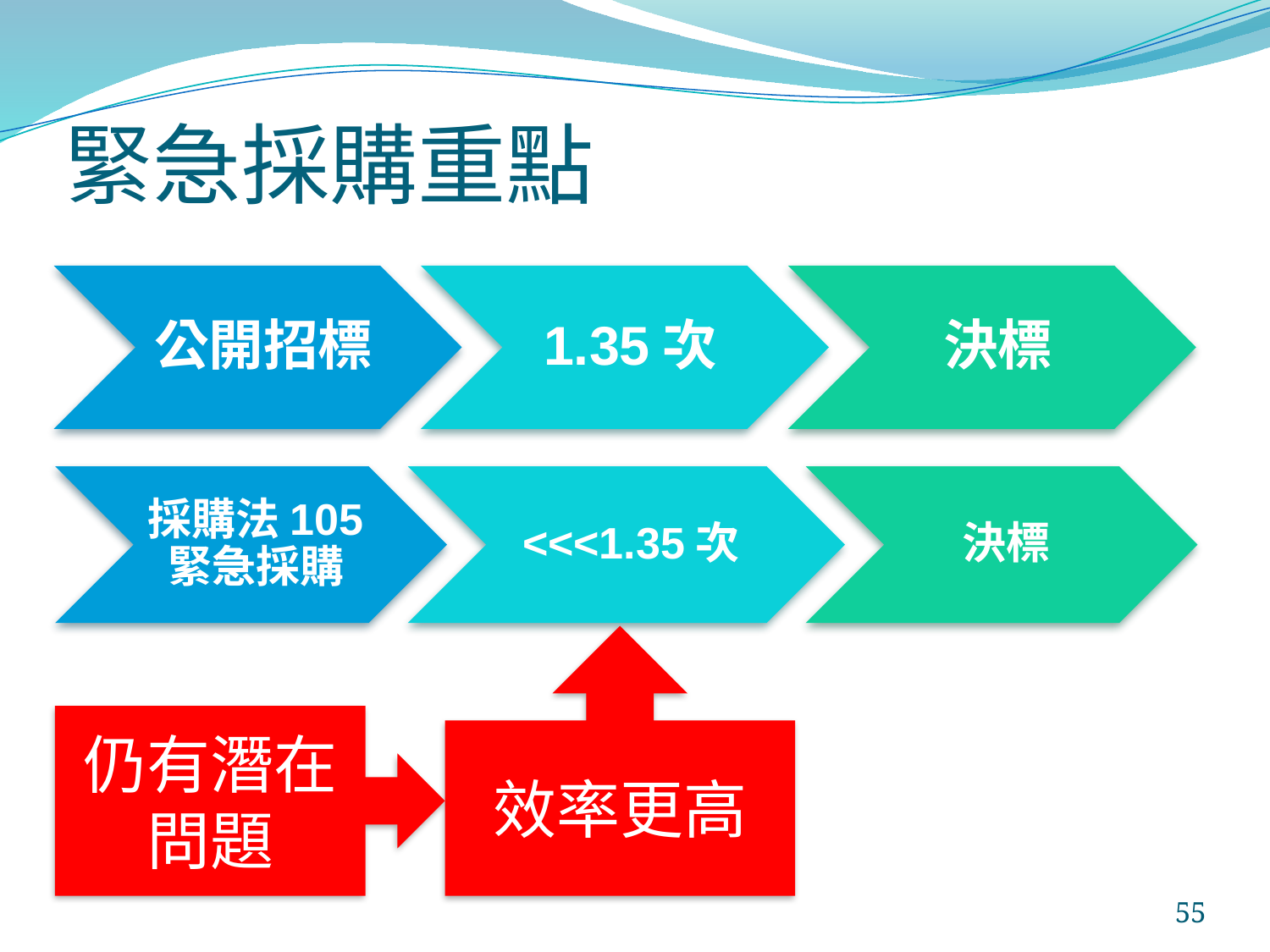

# 緊急採購重點
公開招標
1.35次
決標
採購法105緊急採購
<<<1.35次
決標
效率更高
仍有潛在問題
55